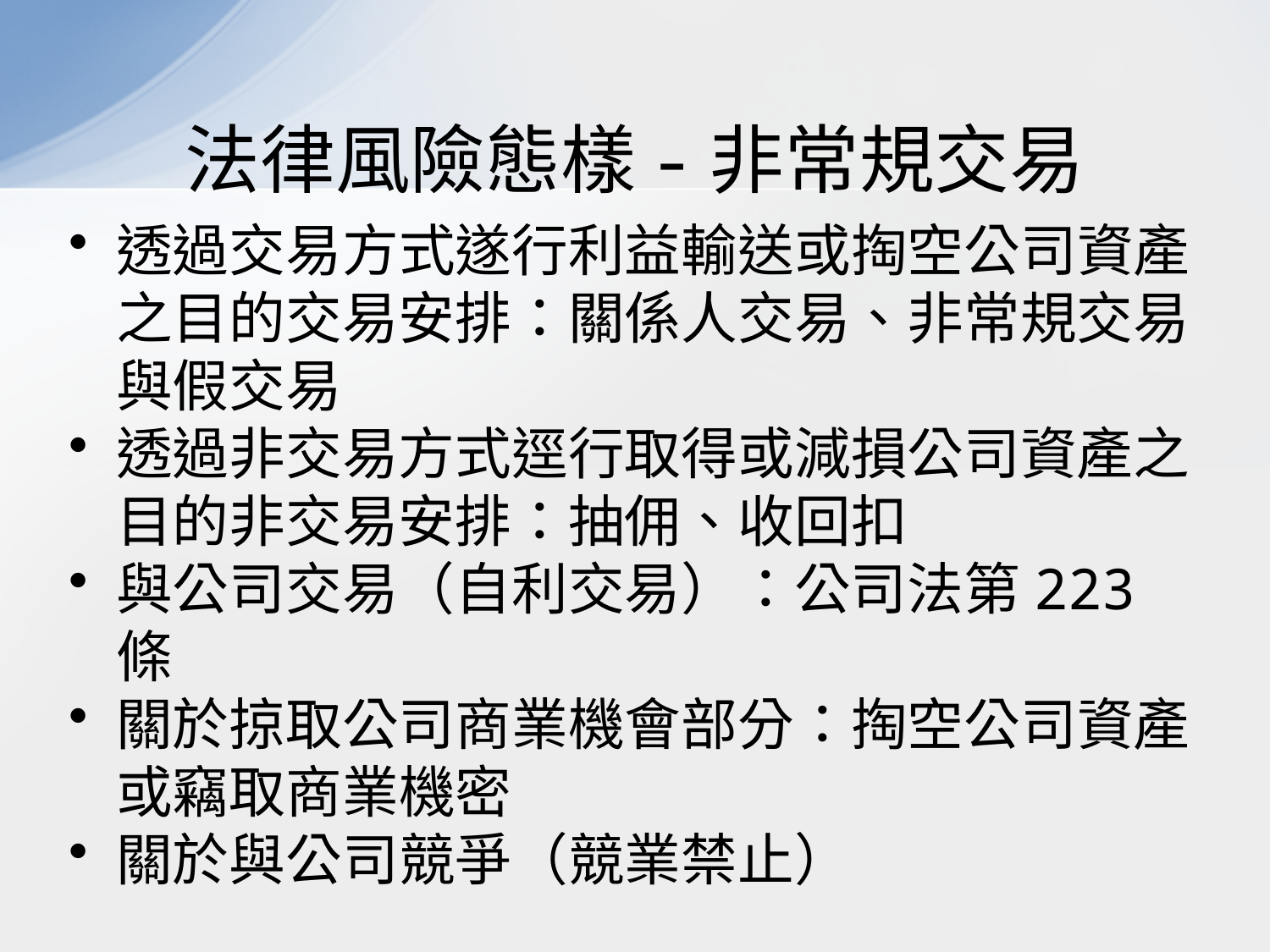

# 法律風險態樣-非常規交易
透過交易方式遂行利益輸送或掏空公司資產之目的交易安排：關係人交易、非常規交易與假交易
透過非交易方式逕行取得或減損公司資產之目的非交易安排：抽佣、收回扣
與公司交易（自利交易）：公司法第223條
關於掠取公司商業機會部分：掏空公司資產或竊取商業機密
關於與公司競爭（競業禁止）